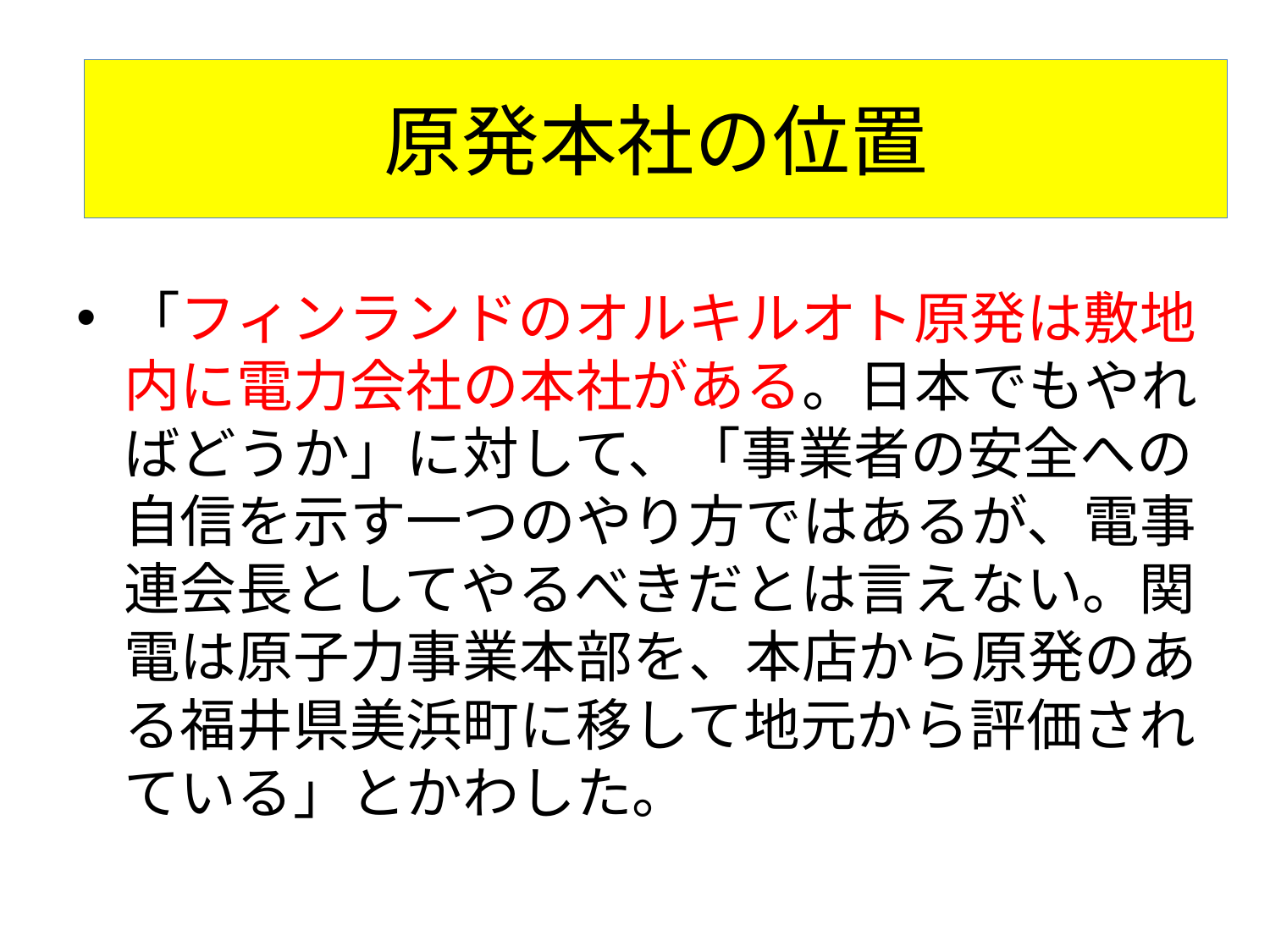

#
原発本社の位置
「フィンランドのオルキルオト原発は敷地内に電力会社の本社がある。日本でもやればどうか」に対して、「事業者の安全への自信を示す一つのやり方ではあるが、電事連会長としてやるべきだとは言えない。関電は原子力事業本部を、本店から原発のある福井県美浜町に移して地元から評価されている」とかわした。